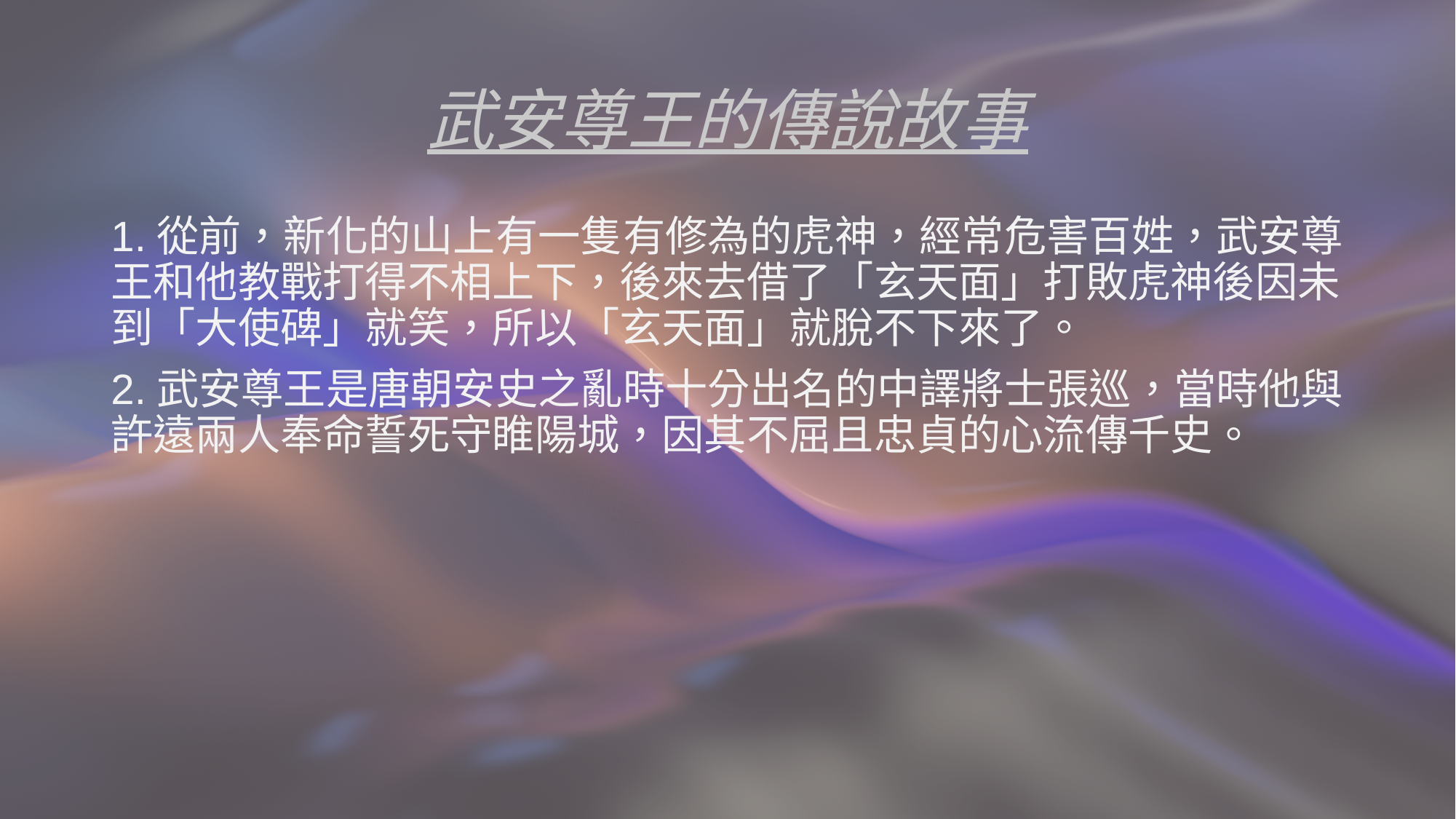

# 武安尊王的傳說故事
1.從前，新化的山上有一隻有修為的虎神，經常危害百姓，武安尊王和他教戰打得不相上下，後來去借了「玄天面」打敗虎神後因未到「大使碑」就笑，所以「玄天面」就脫不下來了。
2.武安尊王是唐朝安史之亂時十分出名的中譯將士張巡，當時他與許遠兩人奉命誓死守睢陽城，因其不屈且忠貞的心流傳千史。